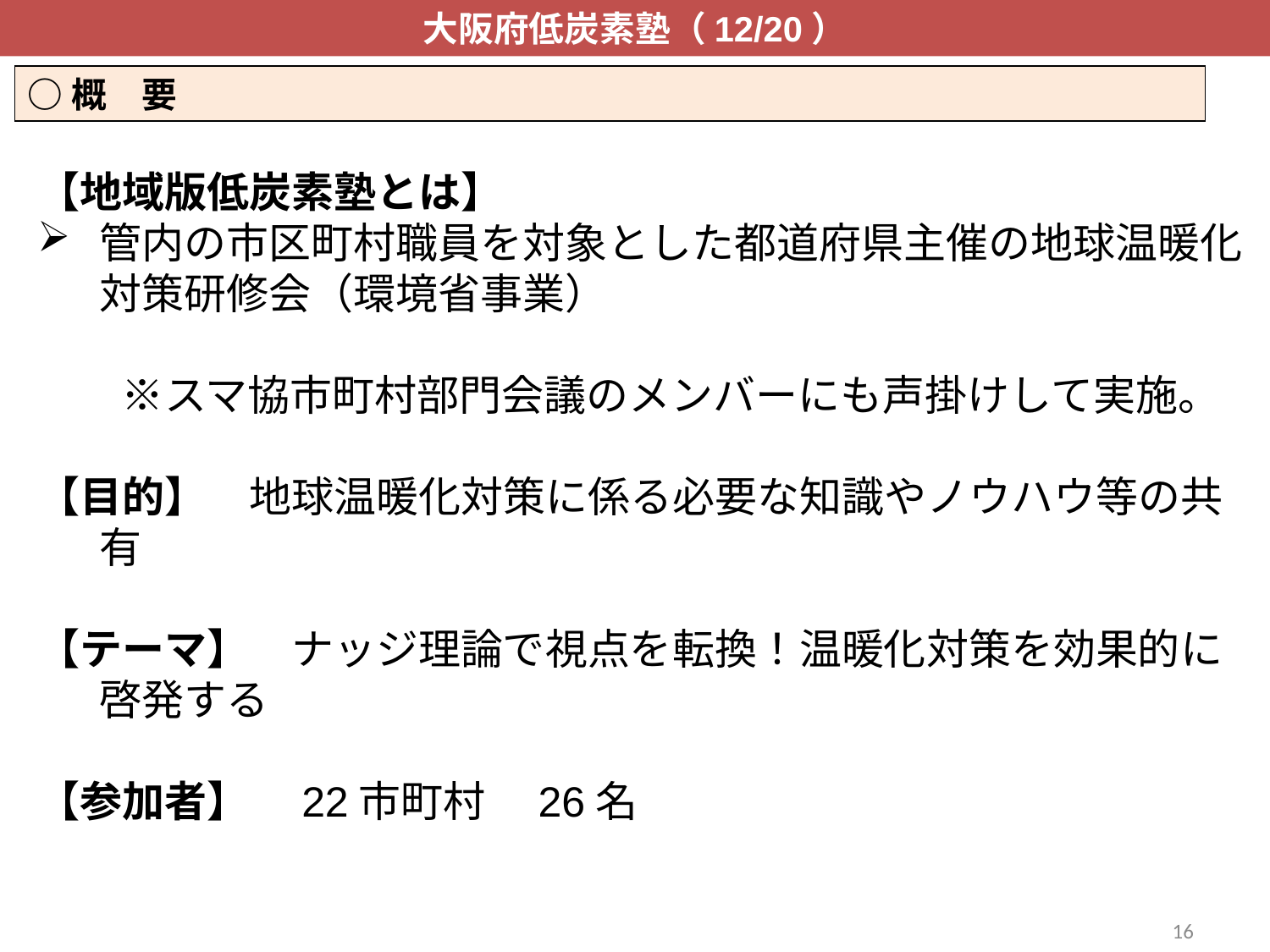

大阪府低炭素塾（12/20）
○概　要
【地域版低炭素塾とは】
管内の市区町村職員を対象とした都道府県主催の地球温暖化対策研修会（環境省事業）

　　※スマ協市町村部門会議のメンバーにも声掛けして実施。

【目的】　地球温暖化対策に係る必要な知識やノウハウ等の共有

【テーマ】　ナッジ理論で視点を転換！温暖化対策を効果的に啓発する

【参加者】　22市町村　26名
16